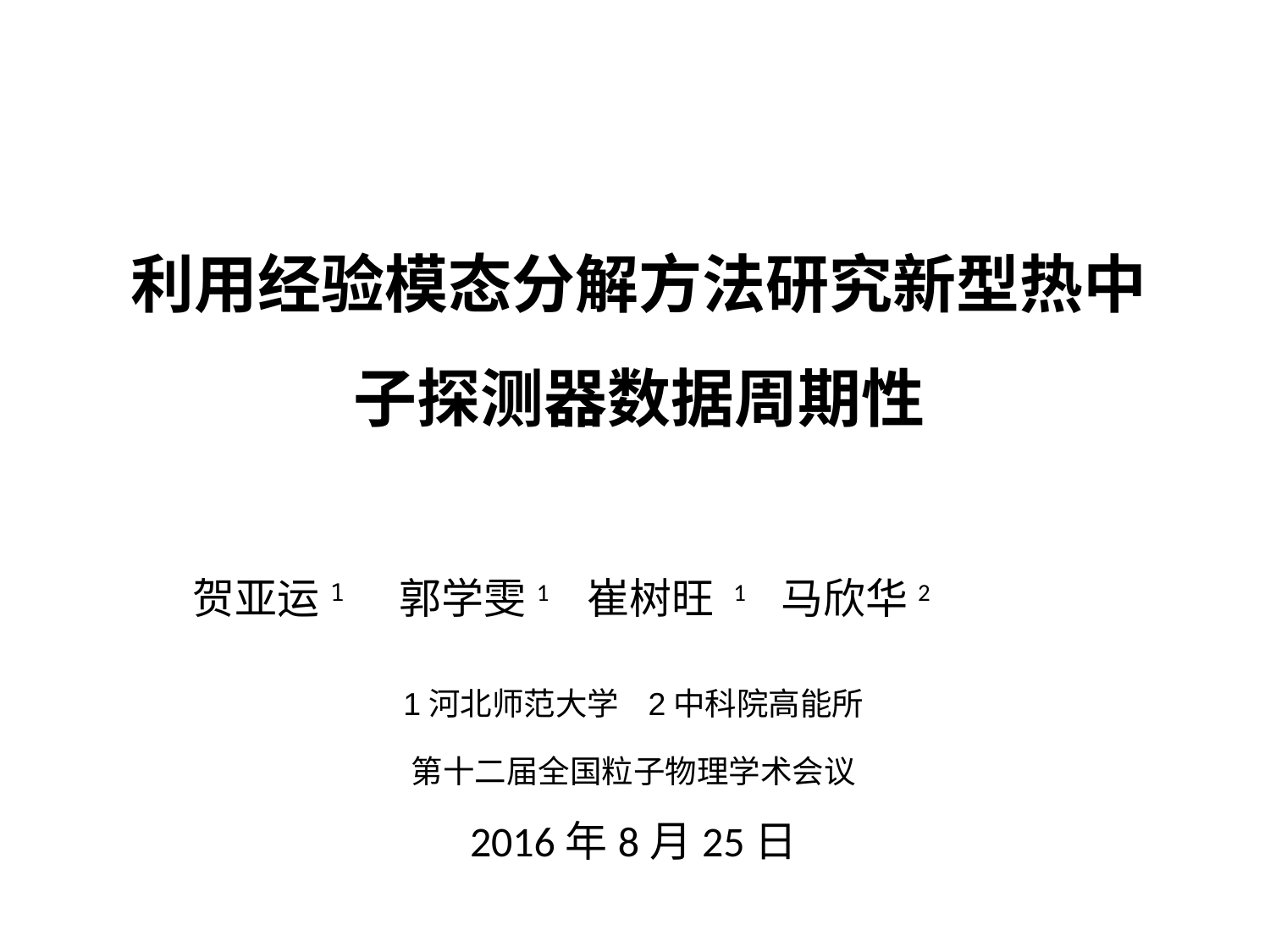

# 利用经验模态分解方法研究新型热中子探测器数据周期性
贺亚运1   郭学雯1     崔树旺 1   马欣华2

1河北师范大学   2中科院高能所

第十二届全国粒子物理学术会议
2016年8月25日